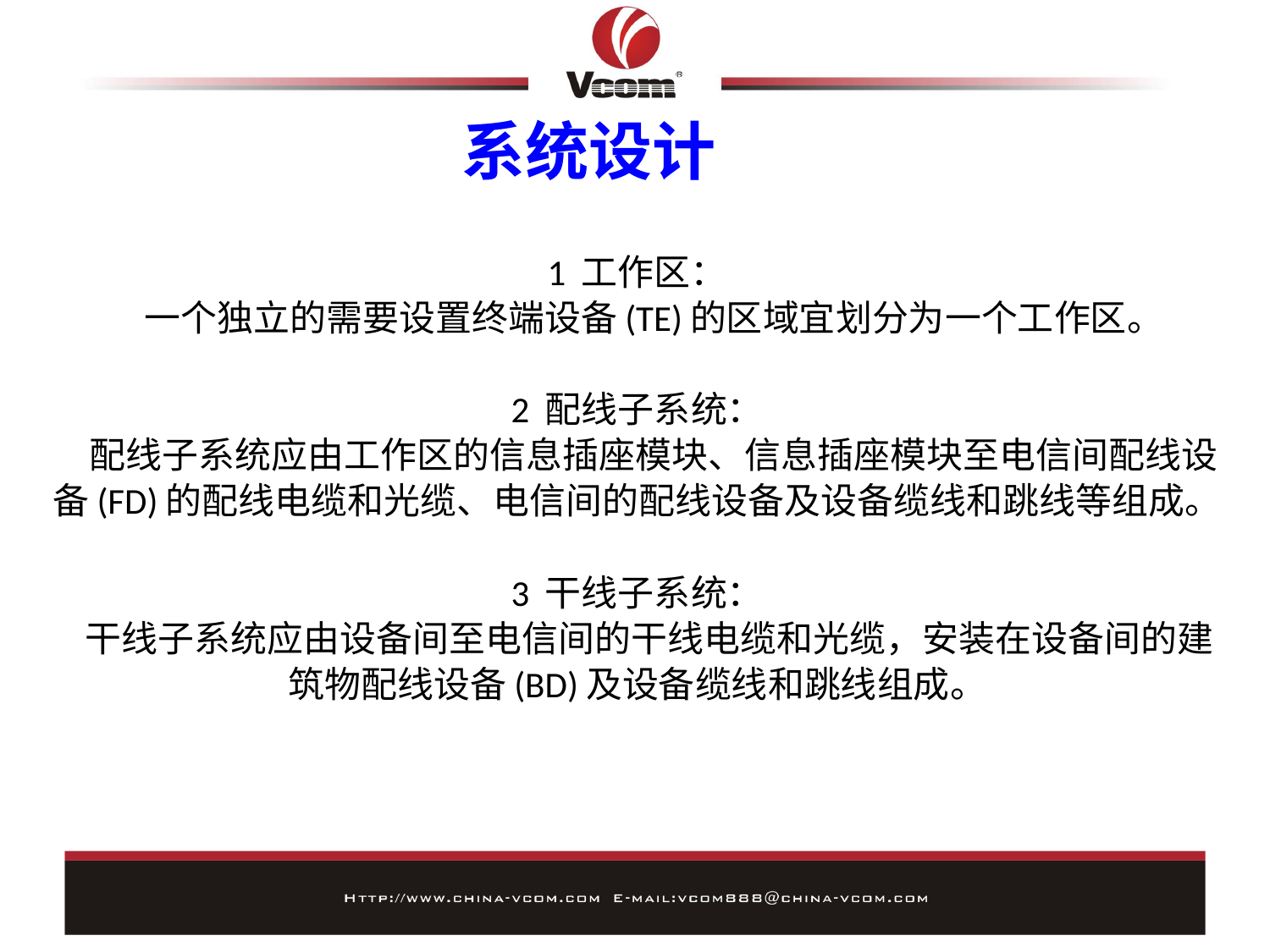

系统设计
# 1 工作区： 一个独立的需要设置终端设备(TE)的区域宜划分为一个工作区。 2 配线子系统： 配线子系统应由工作区的信息插座模块、信息插座模块至电信间配线设备(FD)的配线电缆和光缆、电信间的配线设备及设备缆线和跳线等组成。 3 干线子系统： 干线子系统应由设备间至电信间的干线电缆和光缆，安装在设备间的建筑物配线设备(BD)及设备缆线和跳线组成。